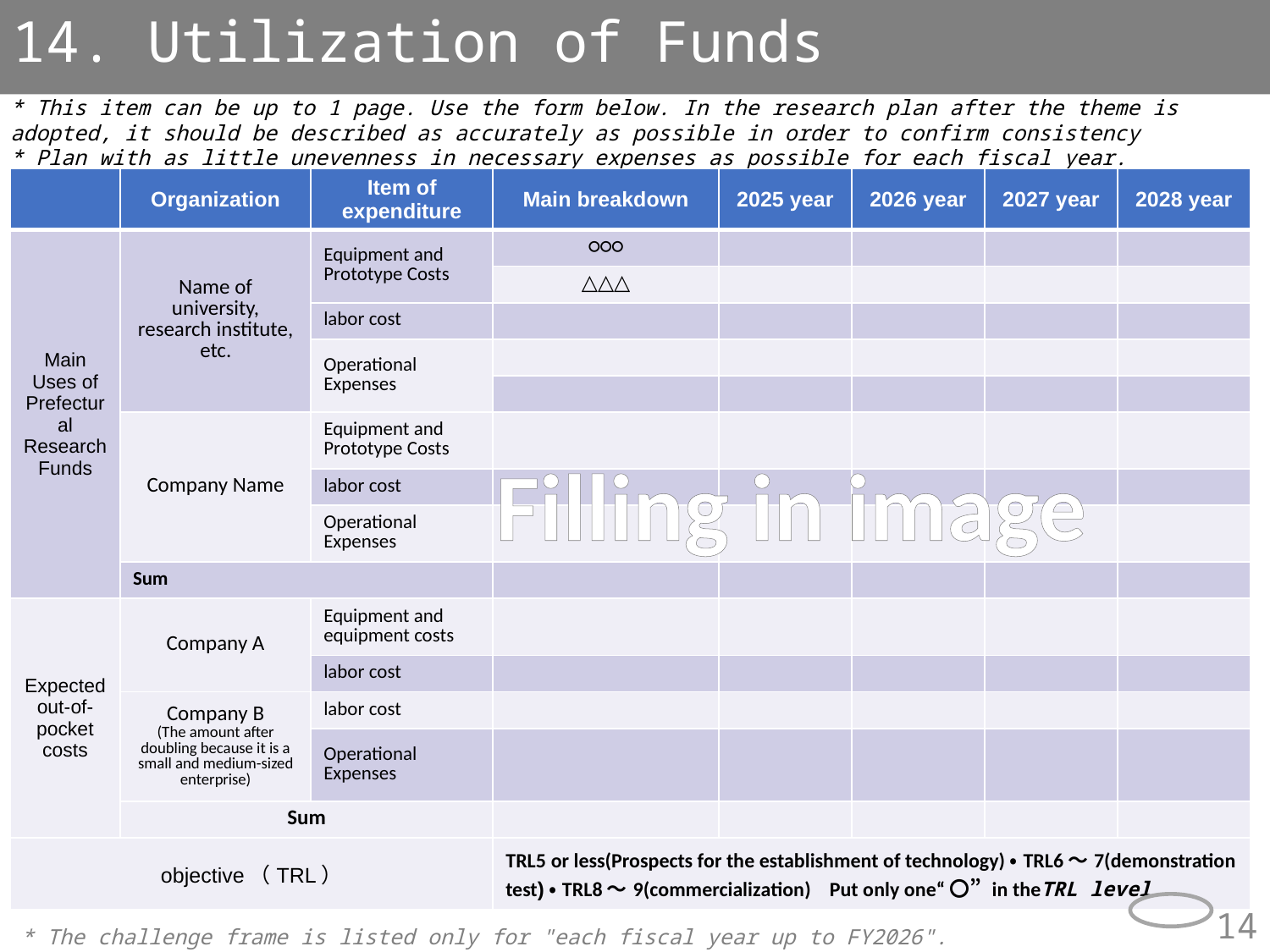

14. Utilization of Funds
* This item can be up to 1 page. Use the form below. In the research plan after the theme is adopted, it should be described as accurately as possible in order to confirm consistency
* Plan with as little unevenness in necessary expenses as possible for each fiscal year.

|  | Organization | Item of expenditure | Main breakdown | 2025 year | 2026 year | 2027 year | 2028 year |
| --- | --- | --- | --- | --- | --- | --- | --- |
| Main Uses of Prefectural Research Funds | Name of university, research institute, etc. | Equipment and Prototype Costs | ○○○ |  |  |  |  |
|  |  |  | △△△ |  |  |  |  |
|  |  | labor cost |  |  |  |  |  |
|  |  | Operational Expenses |  |  |  |  |  |
|  |  |  |  |  |  |  |  |
|  | Company Name | Equipment and Prototype Costs |  |  |  |  |  |
|  |  | labor cost |  |  |  |  |  |
|  |  | Operational Expenses |  |  |  |  |  |
|  | Sum |  |  |  |  |  |  |
| Expected out-of-pocket costs | Company A | Equipment and equipment costs |  |  |  |  |  |
|  |  | labor cost |  |  |  |  |  |
|  | Company B (The amount after doubling because it is a small and medium-sized enterprise) | labor cost |  |  |  |  |  |
|  |  | Operational Expenses |  |  |  |  |  |
|  | Sum |  |  |  |  |  |  |
| objective（TRL） |  |  | TRL5 or less(Prospects for the establishment of technology)・TRL6～7(demonstration test)・TRL8～9(commercialization) Put only one“〇” in theTRL level. |  |  |  |  |
Filling in image

14
* The challenge frame is listed only for "each fiscal year up to FY2026".